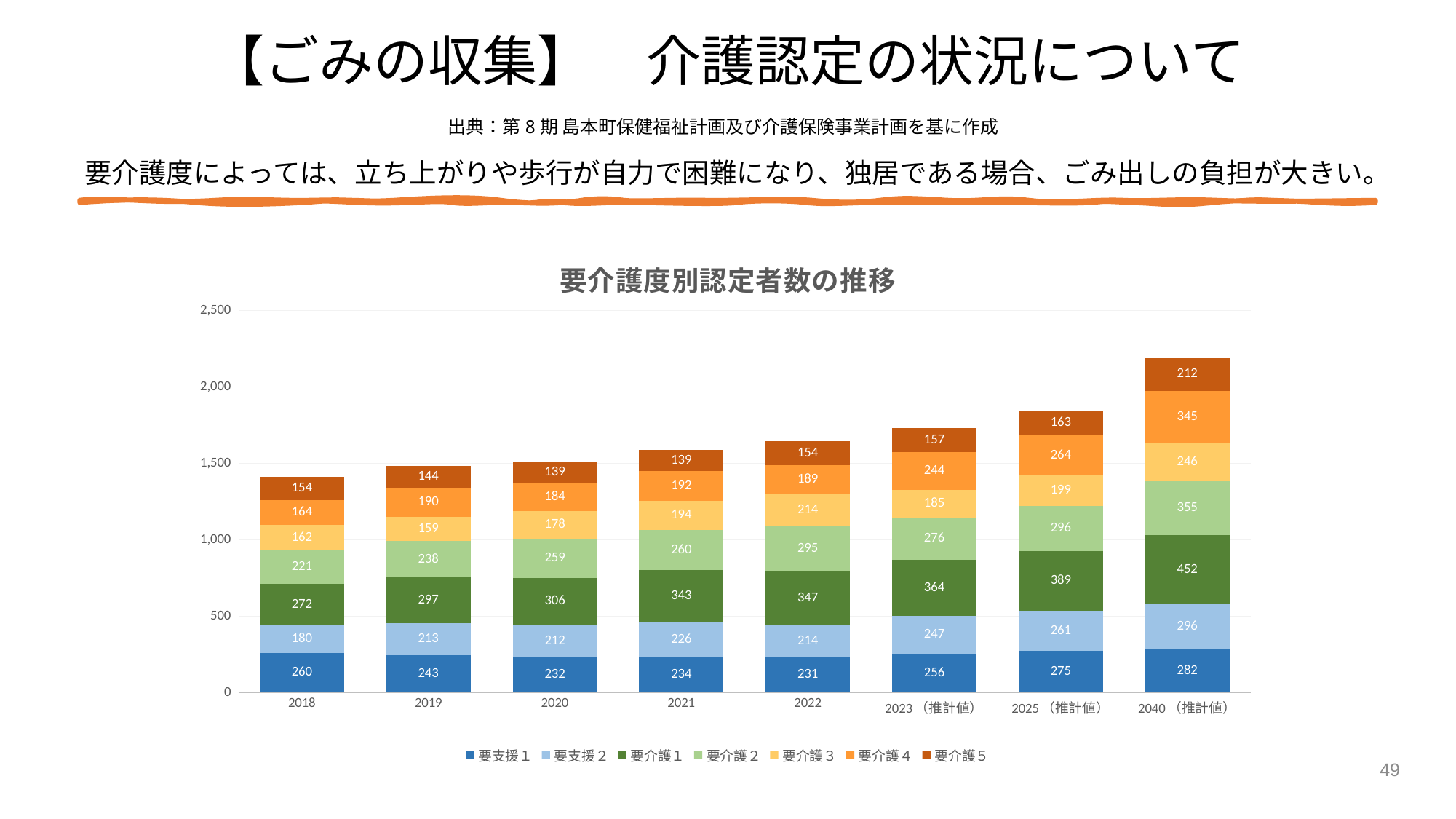

# 【ごみの収集】　介護認定の状況について
出典：第8期 島本町保健福祉計画及び介護保険事業計画を基に作成
要介護度によっては、立ち上がりや歩行が自力で困難になり、独居である場合、ごみ出しの負担が大きい。

### Chart: 要介護度別認定者数の推移

| Category | 要支援１ | 要支援２ | 要介護１ | 要介護２ | 要介護３ | 要介護４ | 要介護５ |
|---|---|---|---|---|---|---|---|
| 2018 | 260.0 | 180.0 | 272.0 | 221.0 | 162.0 | 164.0 | 154.0 |
| 2019 | 243.0 | 213.0 | 297.0 | 238.0 | 159.0 | 190.0 | 144.0 |
| 2020 | 232.0 | 212.0 | 306.0 | 259.0 | 178.0 | 184.0 | 139.0 |
| 2021 | 234.0 | 226.0 | 343.0 | 260.0 | 194.0 | 192.0 | 139.0 |
| 2022 | 231.0 | 214.0 | 347.0 | 295.0 | 214.0 | 189.0 | 154.0 |
| 2023（推計値） | 256.0 | 247.0 | 364.0 | 276.0 | 185.0 | 244.0 | 157.0 |
| 2025（推計値） | 275.0 | 261.0 | 389.0 | 296.0 | 199.0 | 264.0 | 163.0 |
| 2040（推計値） | 282.0 | 296.0 | 452.0 | 355.0 | 246.0 | 345.0 | 212.0 |
49